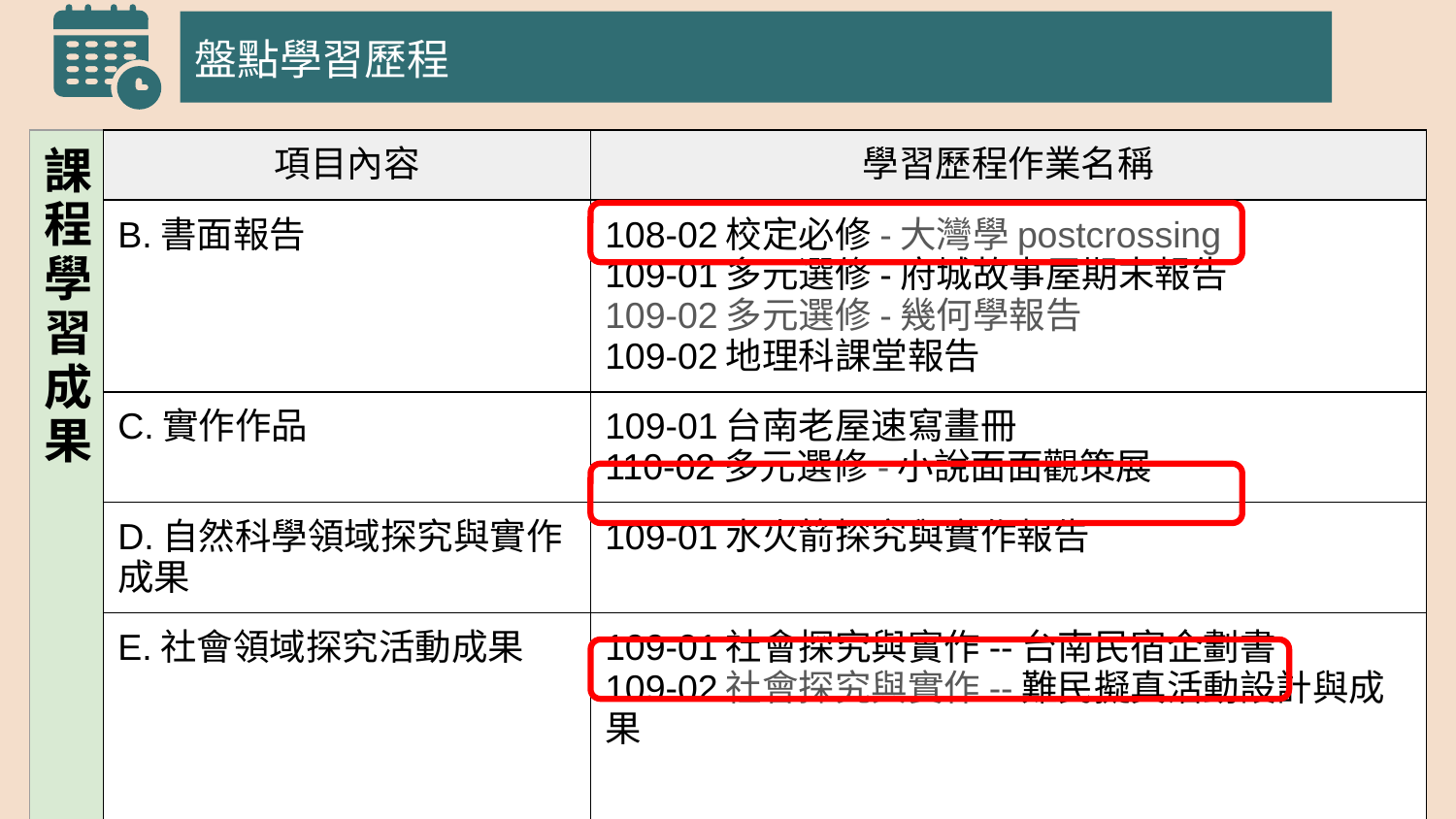

盤點學習歷程
| 課程學習成果 | 項目內容 | 學習歷程作業名稱 |
| --- | --- | --- |
|  | B.書面報告 | 108-02校定必修-大灣學postcrossing 109-01多元選修-府城故事屋期末報告 109-02多元選修-幾何學報告 109-02地理科課堂報告 |
|  | C.實作作品 | 109-01台南老屋速寫畫冊 110-02多元選修-小說面面觀策展 |
|  | D.自然科學領域探究與實作成果 | 109-01水火箭探究與實作報告 |
|  | E.社會領域探究活動成果 | 109-01社會探究與實作--台南民宿企劃書 109-02社會探究與實作--難民擬真活動設計與成果 |